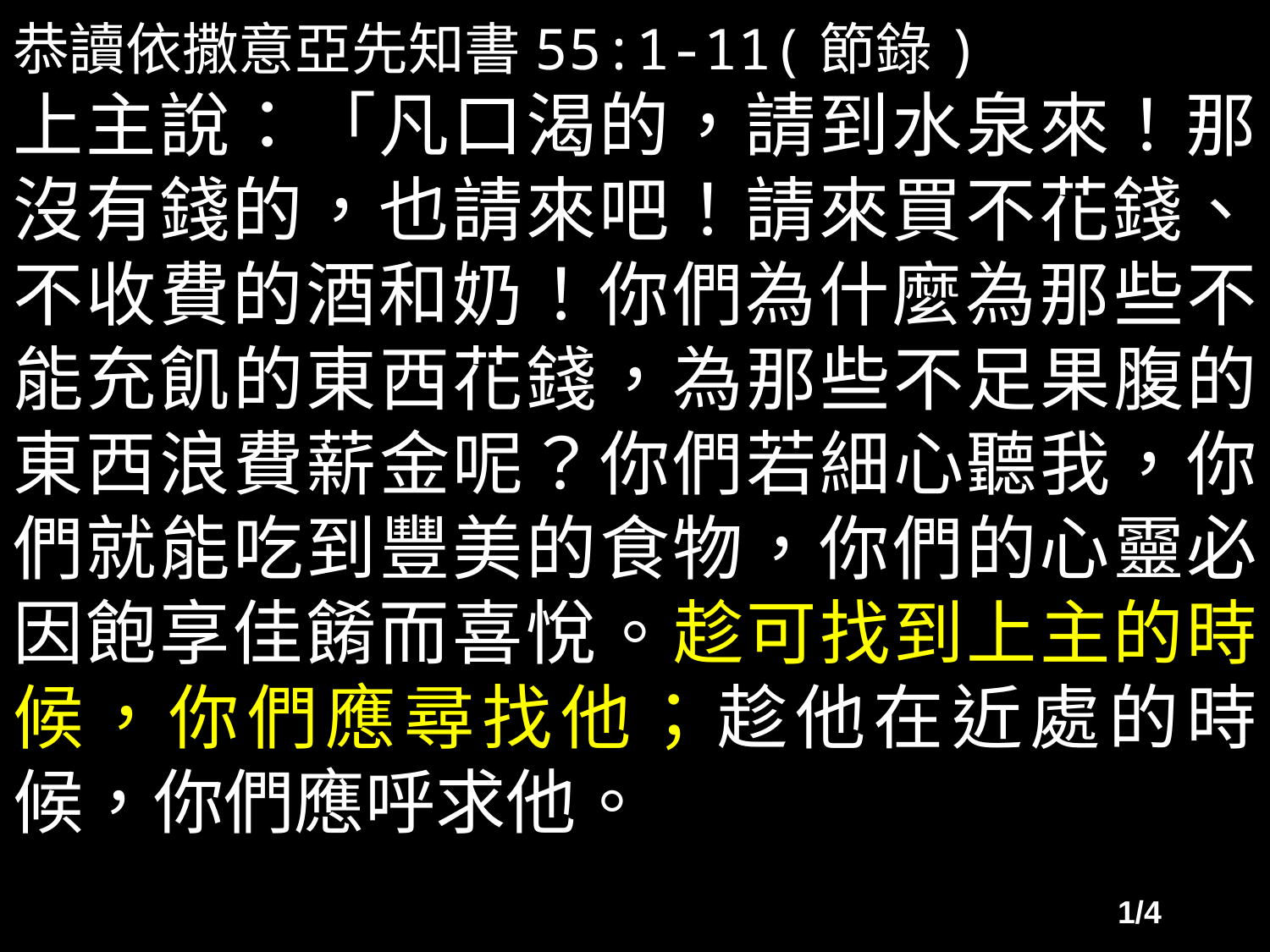

恭讀依撒意亞先知書55:1-11(節錄)
上主說：「凡口渴的，請到水泉來！那沒有錢的，也請來吧！請來買不花錢、不收費的酒和奶！你們為什麼為那些不能充飢的東西花錢，為那些不足果腹的東西浪費薪金呢？你們若細心聽我，你們就能吃到豐美的食物，你們的心靈必因飽享佳餚而喜悅。趁可找到上主的時候，你們應尋找他；趁他在近處的時候，你們應呼求他。
1/4